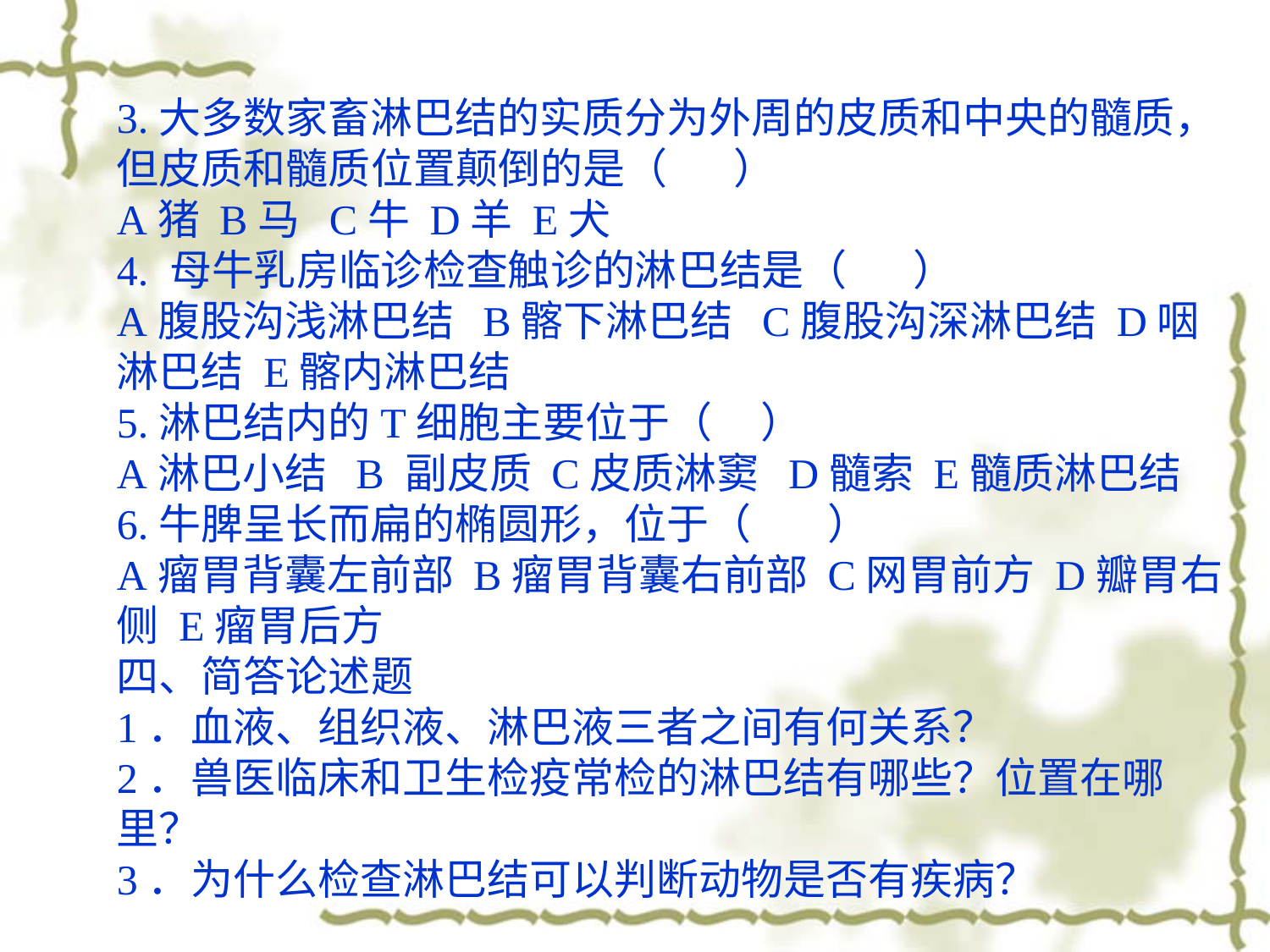

3.大多数家畜淋巴结的实质分为外周的皮质和中央的髓质，但皮质和髓质位置颠倒的是（       ）A猪 B马  C牛 D羊 E犬4. 母牛乳房临诊检查触诊的淋巴结是（       ）A腹股沟浅淋巴结  B髂下淋巴结  C腹股沟深淋巴结 D咽淋巴结 E髂内淋巴结5.淋巴结内的T细胞主要位于（     ）A淋巴小结  B 副皮质 C皮质淋窦  D髓索 E髓质淋巴结6.牛脾呈长而扁的椭圆形，位于（        ）A瘤胃背囊左前部 B瘤胃背囊右前部 C网胃前方 D瓣胃右侧 E瘤胃后方四、简答论述题1．血液、组织液、淋巴液三者之间有何关系？2．兽医临床和卫生检疫常检的淋巴结有哪些？位置在哪里？3．为什么检查淋巴结可以判断动物是否有疾病？